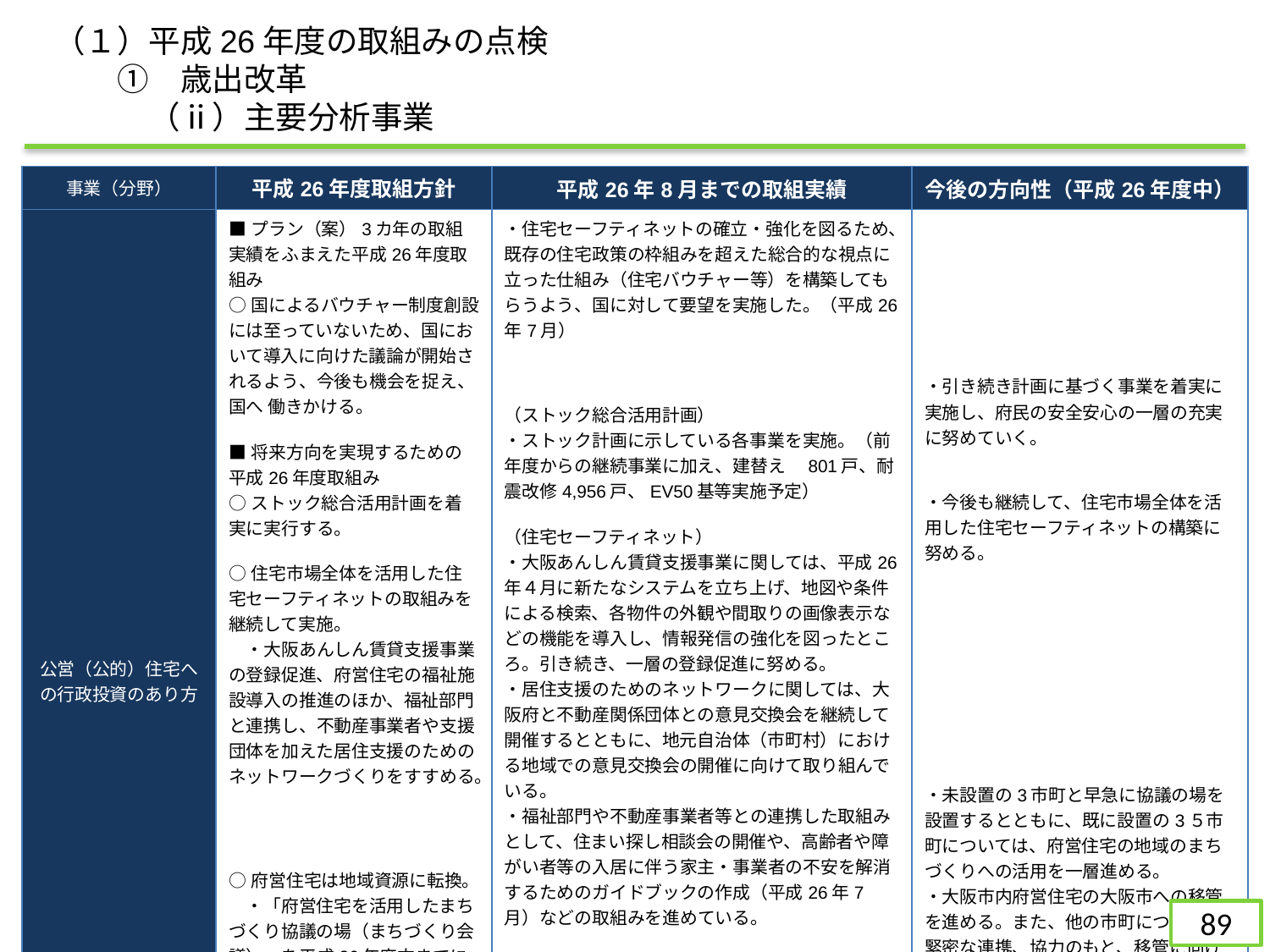

（１）平成26年度の取組みの点検
　　①　歳出改革
　　　（ⅱ）主要分析事業
| 事業（分野） | 平成26年度取組方針 | 平成26年8月までの取組実績 | 今後の方向性（平成26年度中） |
| --- | --- | --- | --- |
| 公営（公的）住宅への行政投資のあり方 | ■プラン（案）3カ年の取組実績をふまえた平成26年度取組み ○国によるバウチャー制度創設には至っていないため、国において導入に向けた議論が開始されるよう、今後も機会を捉え、国へ 働きかける。 ■将来方向を実現するための平成26年度取組み ○ストック総合活用計画を着実に実行する。 ○住宅市場全体を活用した住宅セーフティネットの取組みを継続して実施。 　・大阪あんしん賃貸支援事業の登録促進、府営住宅の福祉施設導入の推進のほか、福祉部門と連携し、不動産事業者や支援団体を加えた居住支援のためのネットワークづくりをすすめる。 ○府営住宅は地域資源に転換。 　・「府営住宅を活用したまちづくり協議の場（まちづくり会議）」を平成26年度末までに全38市町と設置し、地域のまちづくりに活用。 　・大阪府市統合本部会議等における議論をふまえ、大阪市内府営住宅の大阪市への移管（平成27年度）に向け協議を進める。 | ・住宅セーフティネットの確立・強化を図るため、既存の住宅政策の枠組みを超えた総合的な視点に立った仕組み（住宅バウチャー等）を構築してもらうよう、国に対して要望を実施した。（平成26年7月） （ストック総合活用計画） ・ストック計画に示している各事業を実施。（前年度からの継続事業に加え、建替え　801戸、耐震改修4,956戸、EV50基等実施予定） （住宅セーフティネット） ・大阪あんしん賃貸支援事業に関しては、平成26年４月に新たなシステムを立ち上げ、地図や条件による検索、各物件の外観や間取りの画像表示などの機能を導入し、情報発信の強化を図ったところ。引き続き、一層の登録促進に努める。 ・居住支援のためのネットワークに関しては、大阪府と不動産関係団体との意見交換会を継続して開催するとともに、地元自治体（市町村）における地域での意見交換会の開催に向けて取り組んでいる。 ・福祉部門や不動産事業者等との連携した取組みとして、住まい探し相談会の開催や、高齢者や障がい者等の入居に伴う家主・事業者の不安を解消するためのガイドブックの作成（平成26年7月）などの取組みを進めている。 （地域資源に転換） ・35市町と協議の場を設置し、府営住宅資産を活用したまちづくりの取組みを進めている。（平成26年7月末時点） ・大阪市内府営住宅の大阪市への移管に向け、公営住宅タスクフォース等で詳細に協議を進めている。 | ・引き続き計画に基づく事業を着実に実施し、府民の安全安心の一層の充実に努めていく。 ・今後も継続して、住宅市場全体を活用した住宅セーフティネットの構築に努める。 ・未設置の3市町と早急に協議の場を設置するとともに、既に設置の3５市町については、府営住宅の地域のまちづくりへの活用を一層進める。 ・大阪市内府営住宅の大阪市への移管を進める。また、他の市町についても緊密な連携、協力のもと、移管に向けた取組みを進める。 |
89